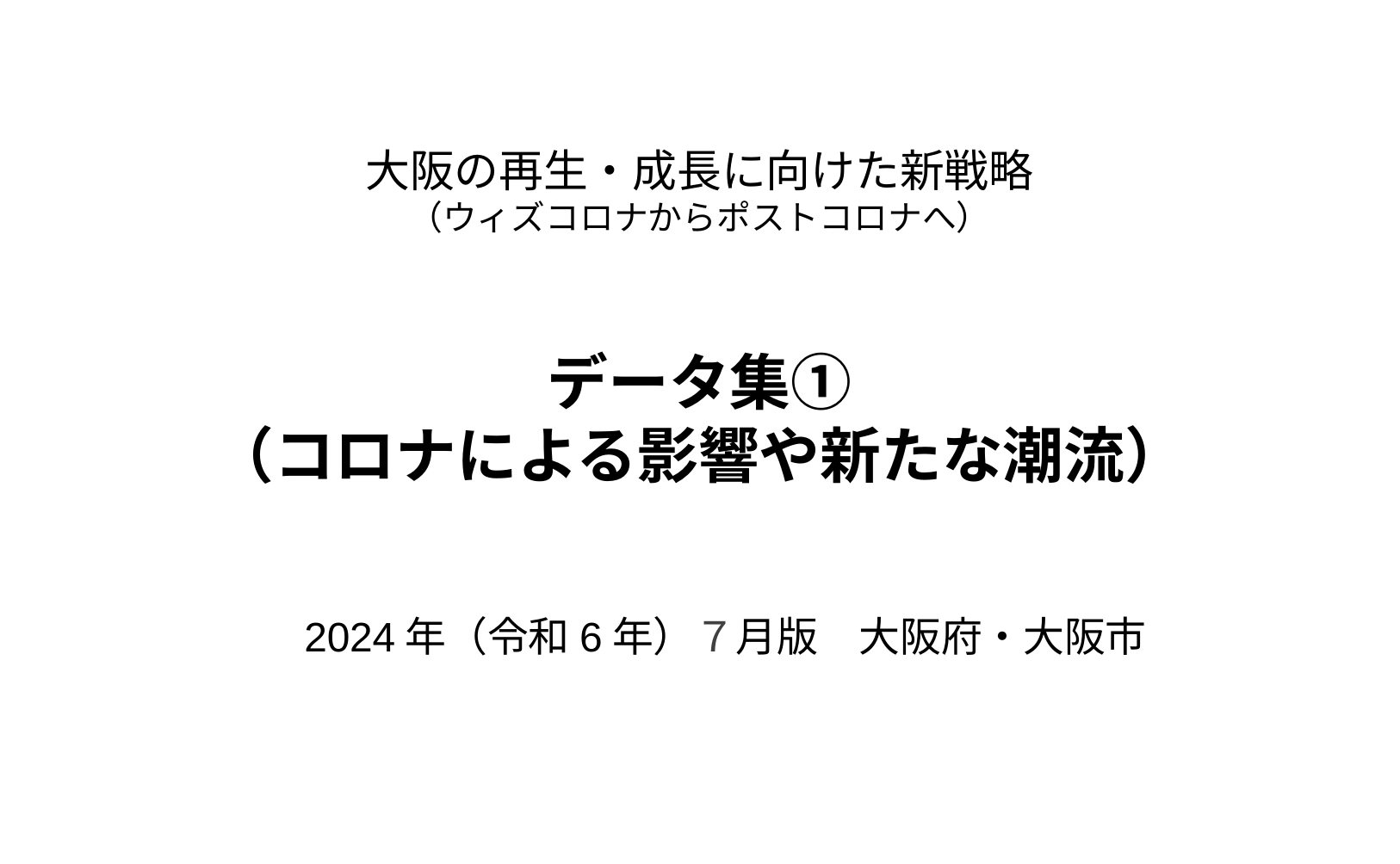

大阪の再生・成長に向けた新戦略
（ウィズコロナからポストコロナへ）
データ集①
（コロナによる影響や新たな潮流）
2024年（令和6年）７月版　大阪府・大阪市